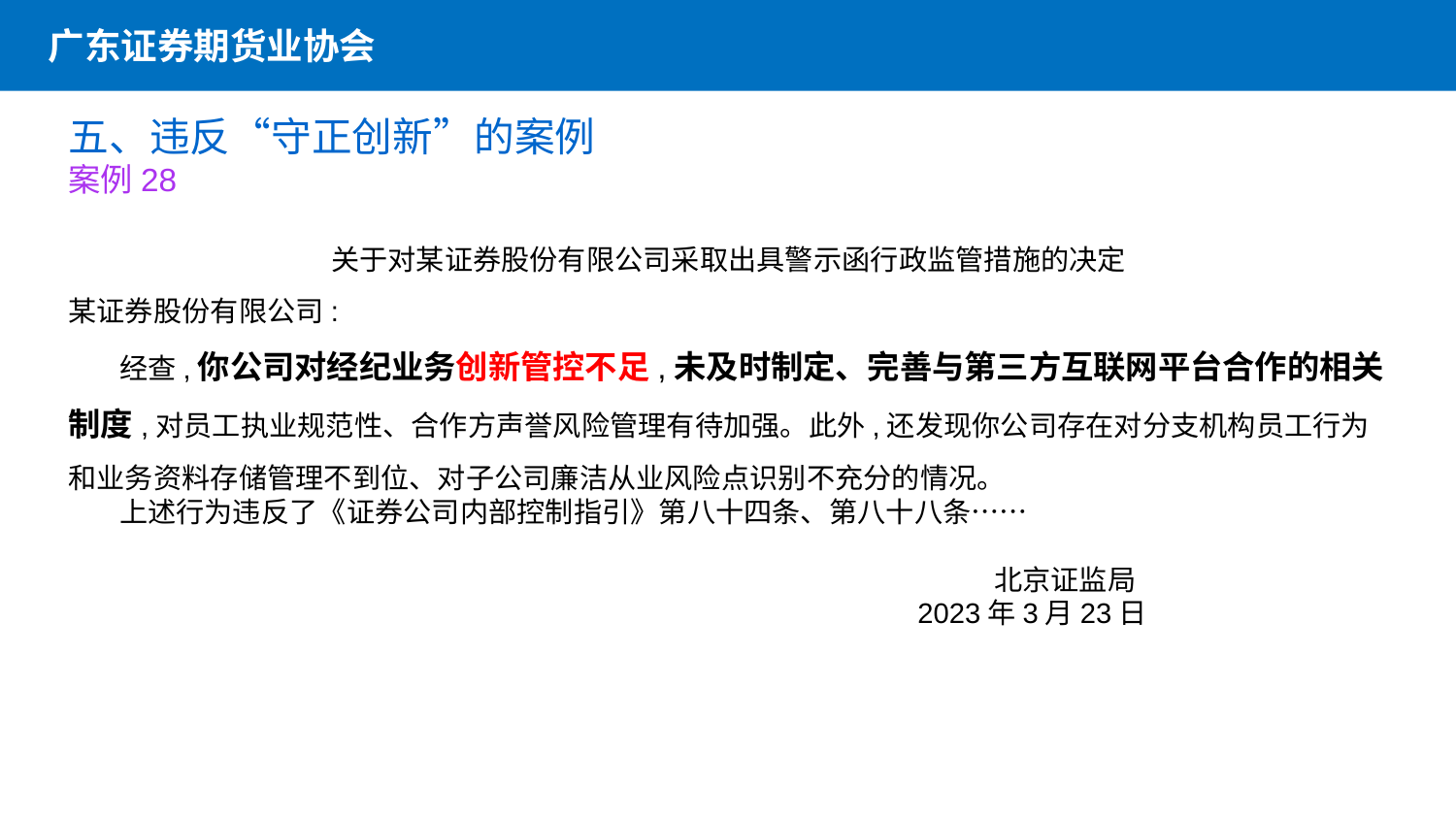

广东证券期货业协会
五、违反“守正创新”的案例
案例28

关于对某证券股份有限公司采取出具警示函行政监管措施的决定
某证券股份有限公司:
       经查,你公司对经纪业务创新管控不足,未及时制定、完善与第三方互联网平台合作的相关制度,对员工执业规范性、合作方声誉风险管理有待加强。此外,还发现你公司存在对分支机构员工行为和业务资料存储管理不到位、对子公司廉洁从业风险点识别不充分的情况。
       上述行为违反了《证券公司内部控制指引》第八十四条、第八十八条……

                                                                                                         北京证监局
　　　　　　　                                                                                                      2023年3月23日